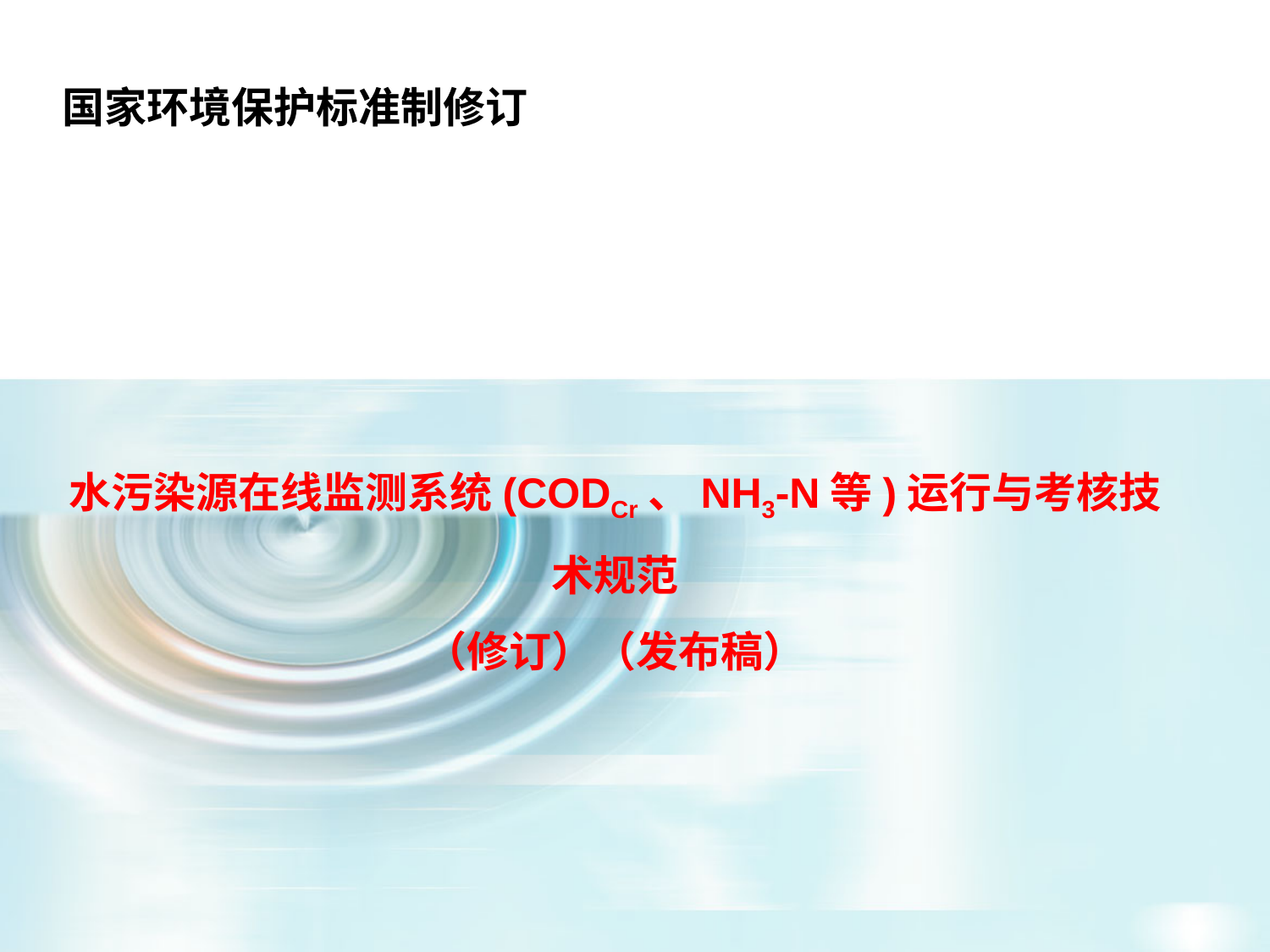

国家环境保护标准制修订

水污染源在线监测系统(CODCr、NH3-N等)运行与考核技术规范
（修订）（发布稿）